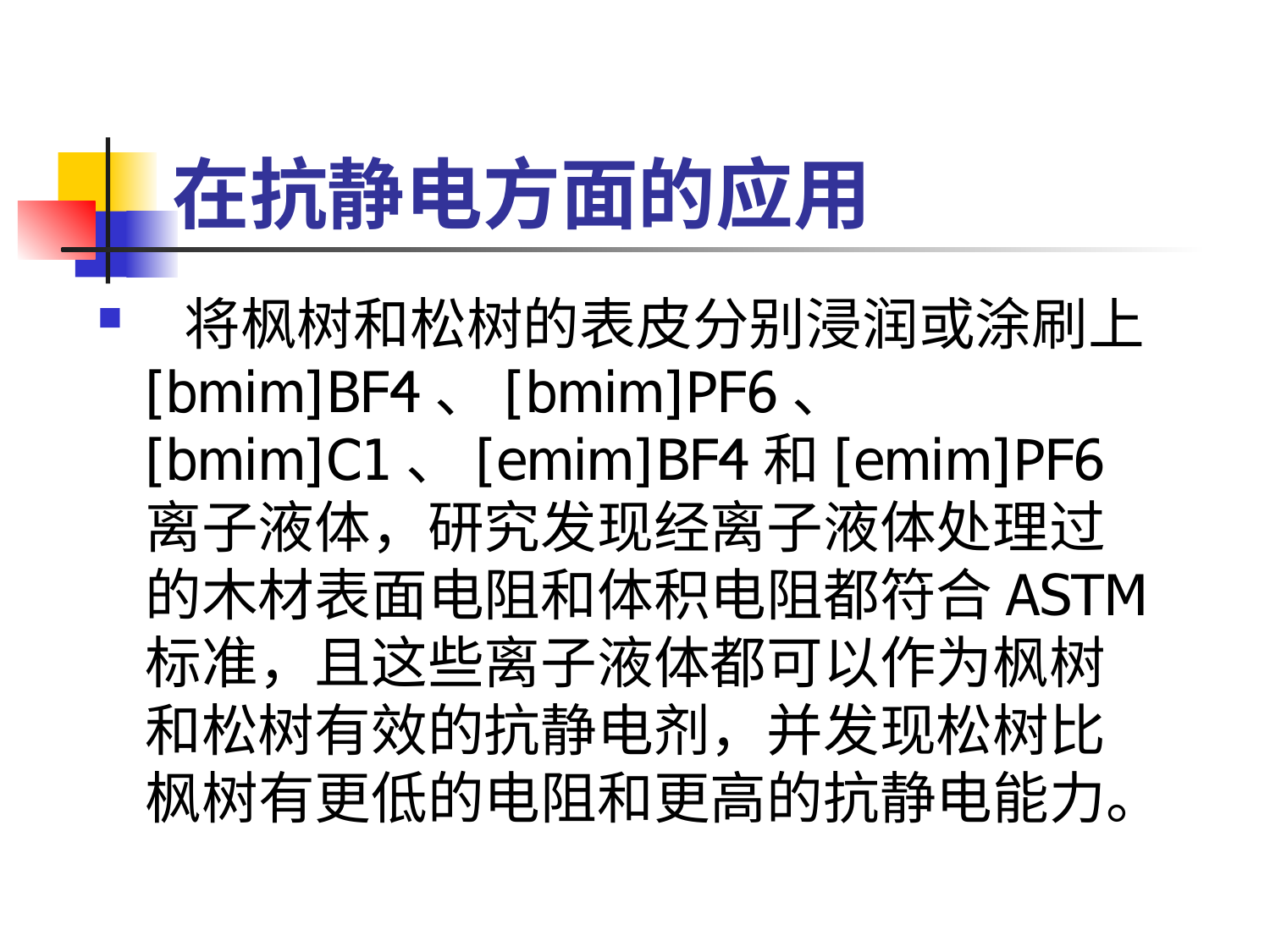

# 在抗静电方面的应用
  将枫树和松树的表皮分别浸润或涂刷上[bmim]BF4、[bmim]PF6、[bmim]C1、[emim]BF4和[emim]PF6离子液体，研究发现经离子液体处理过的木材表面电阻和体积电阻都符合ASTM标准，且这些离子液体都可以作为枫树和松树有效的抗静电剂，并发现松树比枫树有更低的电阻和更高的抗静电能力。